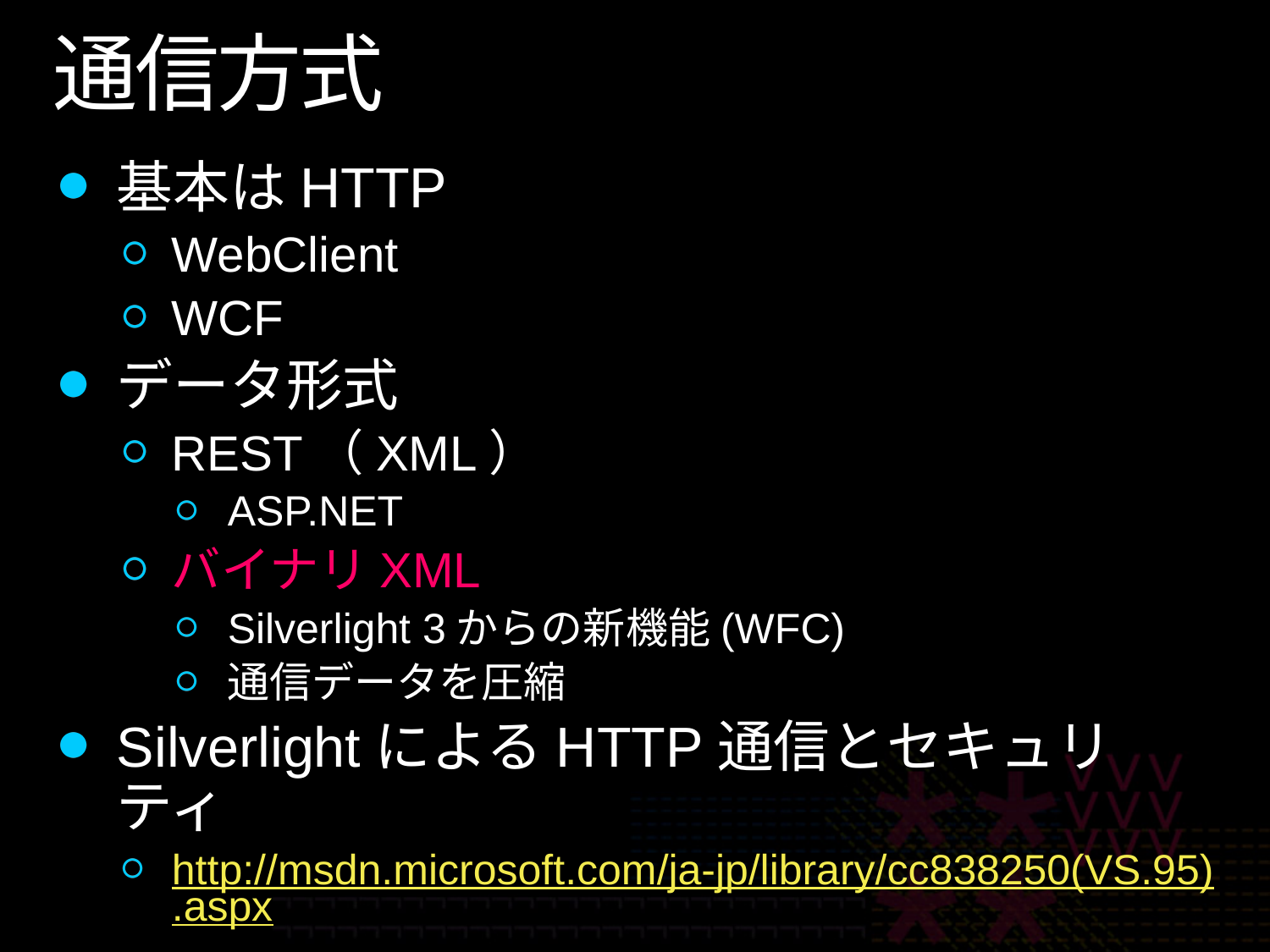

# 通信方式
基本はHTTP
WebClient
WCF
データ形式
REST（XML）
ASP.NET
バイナリXML
Silverlight 3からの新機能(WFC)
通信データを圧縮
SilverlightによるHTTP通信とセキュリティ
http://msdn.microsoft.com/ja-jp/library/cc838250(VS.95).aspx